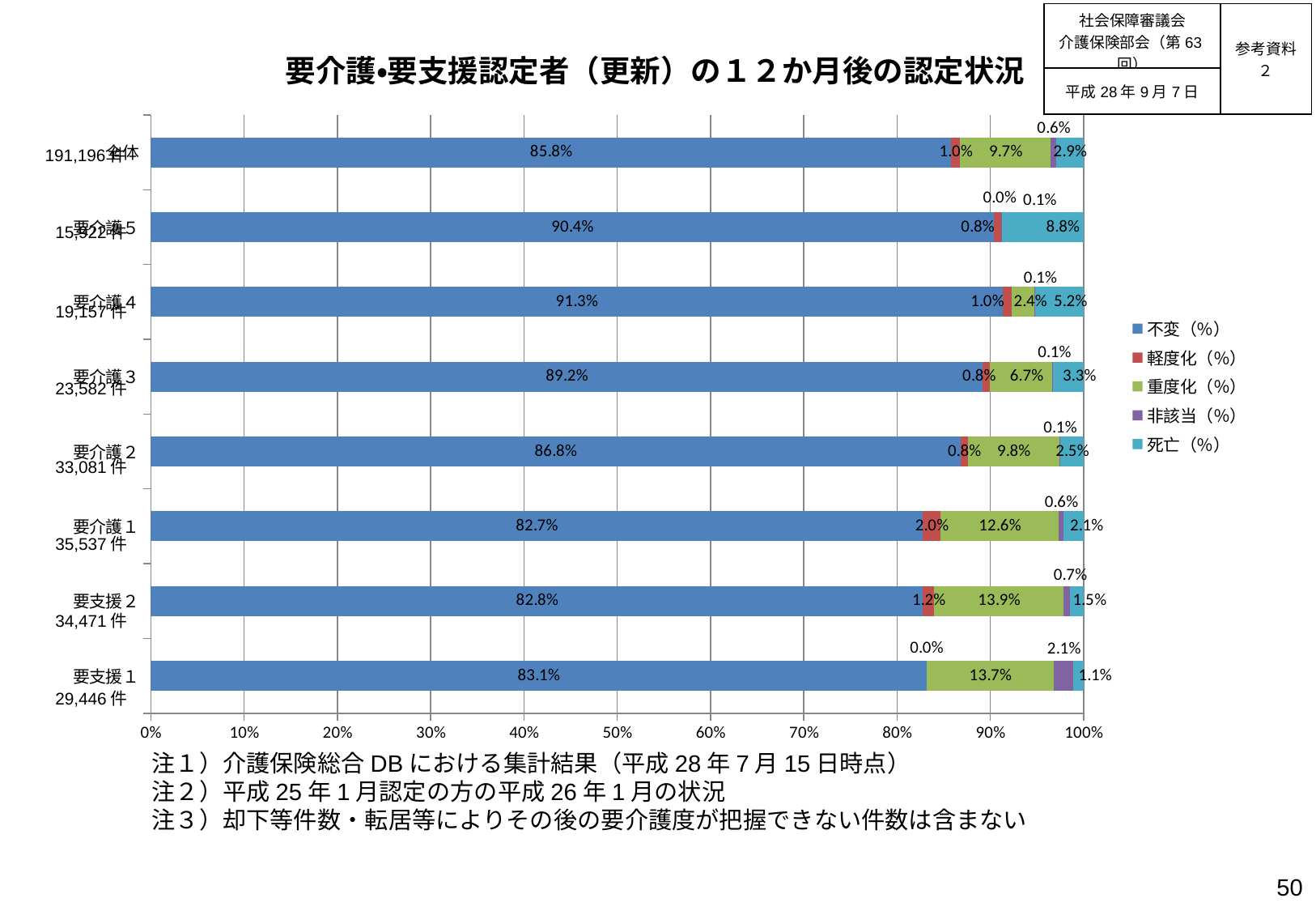

| 社会保障審議会 介護保険部会（第63回） | 参考資料２ |
| --- | --- |
| 平成28年9月7日 |  |

### Chart: 要介護・要支援認定者（更新）の１２か月後の認定状況

| Category | 不変（％） | 軽度化（％） | 重度化（％） | 非該当（％） | 死亡（％） |
|---|---|---|---|---|---|
| 要支援１ | 0.8314202268559396 | 0.0 | 0.13679277321198124 | 0.020715886707872038 | 0.011071113224207023 |
| 要支援２ | 0.8278843085492152 | 0.011836036088306112 | 0.13858025586725073 | 0.006701285138232137 | 0.014998114356995735 |
| 要介護１ | 0.8271941919689337 | 0.019754059149618707 | 0.125953231842868 | 0.005853054562849987 | 0.02124546247572952 |
| 要介護２ | 0.8679000030228832 | 0.008282700039297482 | 0.09766935703273782 | 0.0014812127807502795 | 0.024666727124331187 |
| 要介護３ | 0.8916122466287847 | 0.007844966499872784 | 0.06670341786108049 | 0.0008481044864727334 | 0.03299126452378933 |
| 要介護４ | 0.913086600198361 | 0.009604844182283238 | 0.024325311896434724 | 0.000939604322179882 | 0.05204363940074124 |
| 要介護５ | 0.9036553196834568 | 0.007976384876271825 | 0.0 | 0.0005024494410249969 | 0.08786584599924632 |
| 全体 | 0.8579311282662817 | 0.00983284169124877 | 0.09702608841189146 | 0.0059833887738237205 | 0.029226552856754327 |
191,196件
15,922件
19,157件
23,582件
33,081件
35,537件
34,471件
29,446件
注１）介護保険総合DBにおける集計結果（平成28年7月15日時点）
注２）平成25年1月認定の方の平成26年1月の状況
注３）却下等件数・転居等によりその後の要介護度が把握できない件数は含まない
50